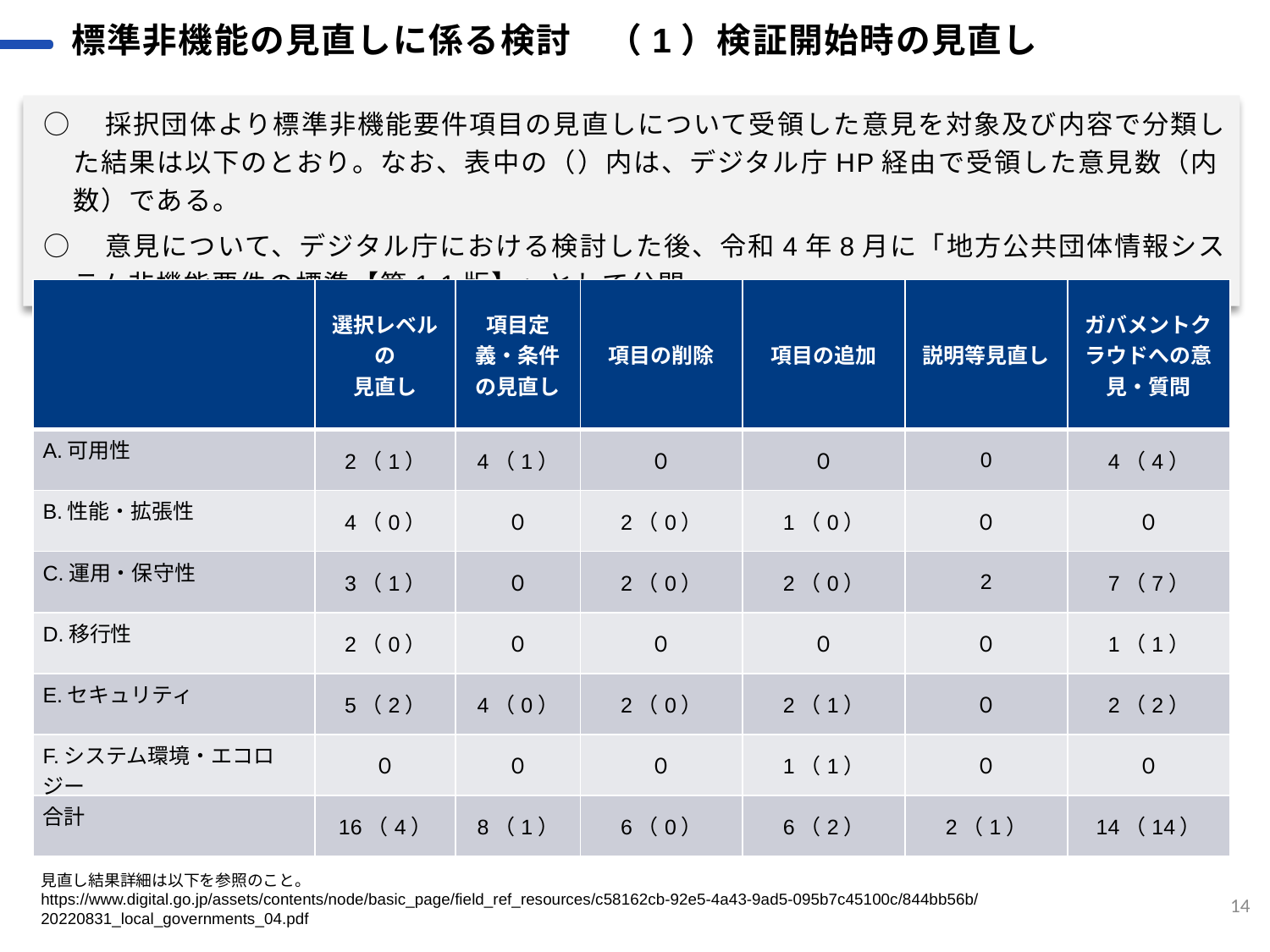

標準非機能の見直しに係る検討　（1）検証開始時の見直し
 ○　採択団体より標準非機能要件項目の見直しについて受領した意見を対象及び内容で分類した結果は以下のとおり。なお、表中の（）内は、デジタル庁HP経由で受領した意見数（内数）である。
 ○　意見について、デジタル庁における検討した後、令和4年8月に「地方公共団体情報システム非機能要件の標準【第1.1版】」として公開。
|  | 選択レベルの 見直し | 項目定義・条件の見直し | 項目の削除 | 項目の追加 | 説明等見直し | ガバメントクラウドへの意見・質問 |
| --- | --- | --- | --- | --- | --- | --- |
| A.可用性 | 2（1） | 4（1） | ０ | ０ | 0 | 4（4） |
| B.性能・拡張性 | 4（0） | ０ | 2（0） | 1（0） | ０ | ０ |
| C.運用・保守性 | 3（1） | ０ | 2（0） | 2（0） | 2 | 7（7） |
| D.移行性 | 2（0） | ０ | ０ | ０ | ０ | 1（1） |
| E.セキュリティ | 5（2） | 4（0） | 2（0） | 2（1） | ０ | 2（2） |
| F.システム環境・エコロジー | ０ | ０ | ０ | 1（1） | ０ | ０ |
| 合計 | 16（4） | 8（1） | 6（0） | 6（2） | 2（1） | 14（14） |
見直し結果詳細は以下を参照のこと。
https://www.digital.go.jp/assets/contents/node/basic_page/field_ref_resources/c58162cb-92e5-4a43-9ad5-095b7c45100c/844bb56b/20220831_local_governments_04.pdf
14